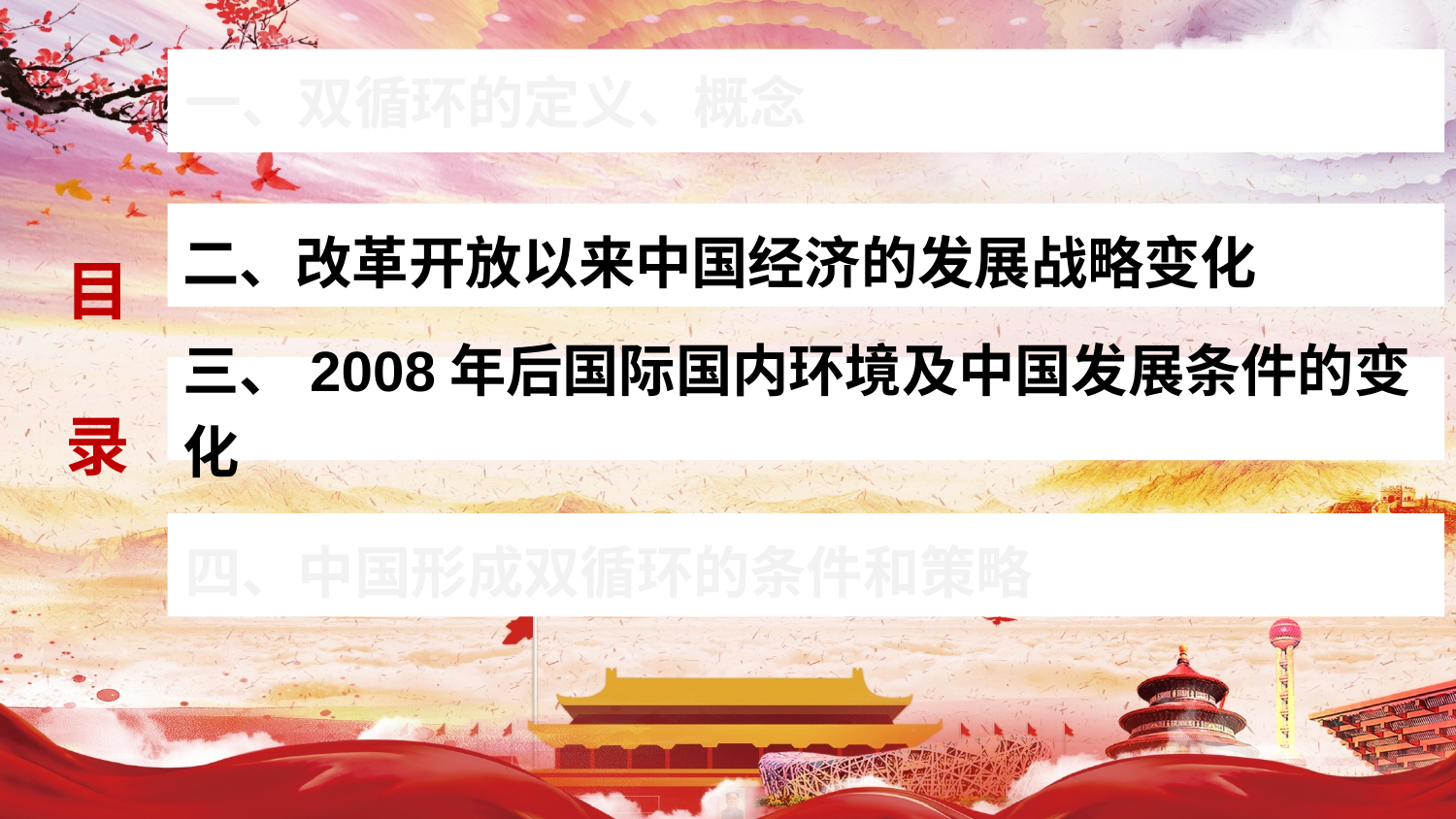

一、双循环的定义、概念

二、改革开放以来中国经济的发展战略变化

三、2008年后国际国内环境及中国发展条件的变化

四、中国形成双循环的条件和策略
目

录